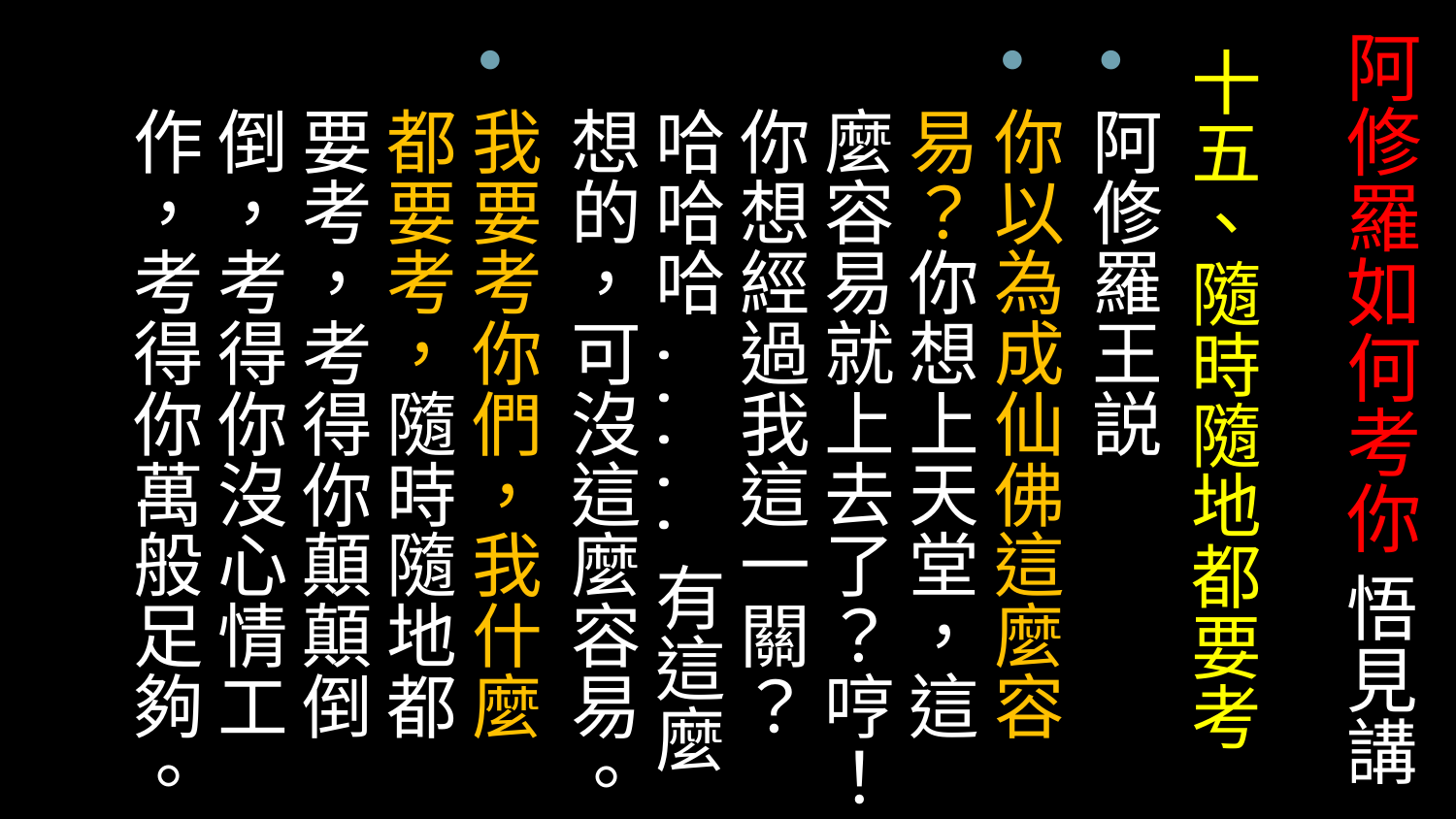

# 阿修羅如何考你 悟見講
十五、隨時隨地都要考
阿修羅王説
你以為成仙佛這麼容易？你想上天堂，這麼容易就上去了？哼！你想經過我這一關？哈哈哈.....有這麼想的，可沒這麼容易。
我要考你們，我什麼都要考，隨時隨地都要考，考得你顛顛倒倒，考得你沒心情工作，考得你萬般足夠。